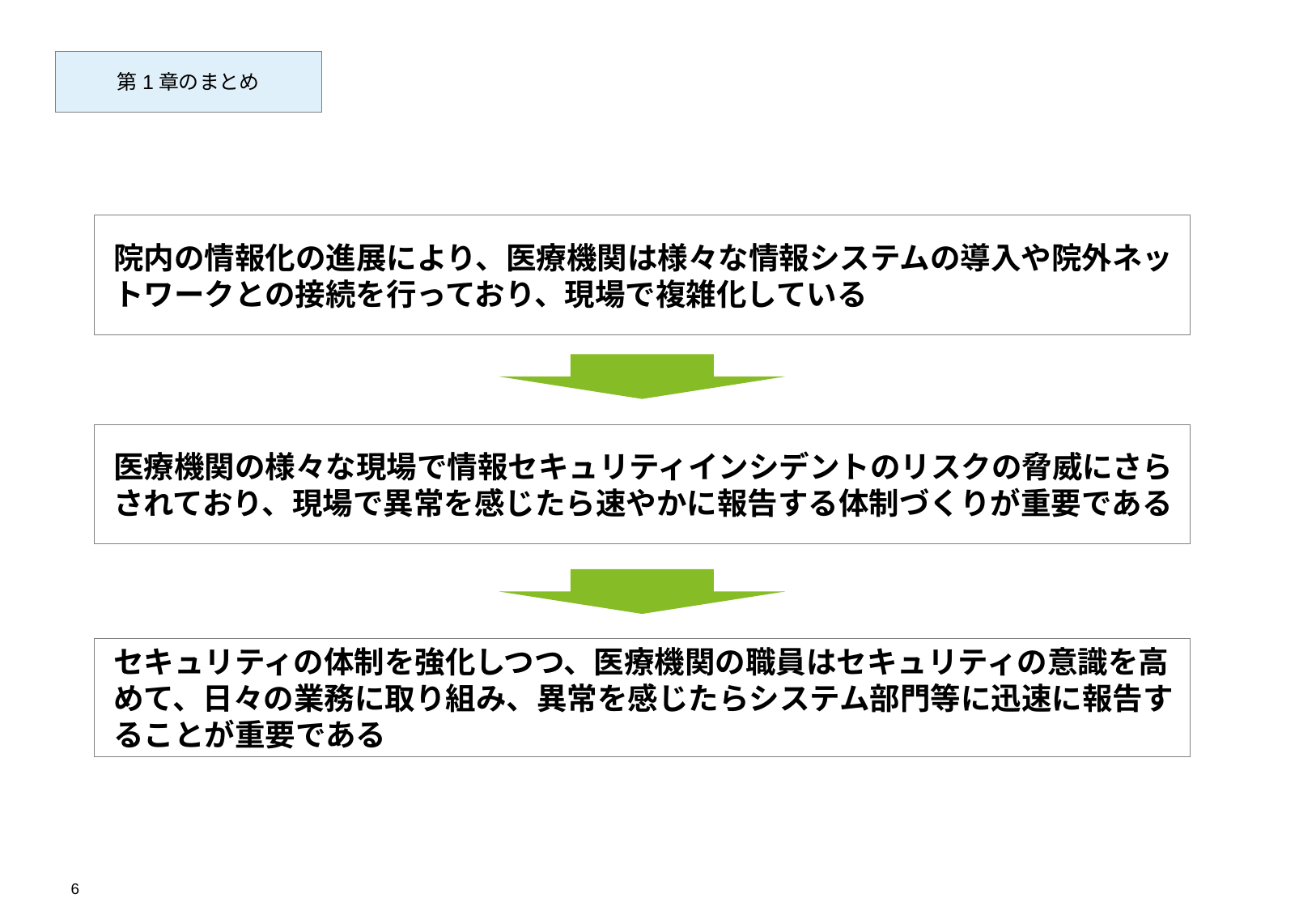

第1章のまとめ
院内の情報化の進展により、医療機関は様々な情報システムの導入や院外ネットワークとの接続を行っており、現場で複雑化している

医療機関の様々な現場で情報セキュリティインシデントのリスクの脅威にさらされており、現場で異常を感じたら速やかに報告する体制づくりが重要である

セキュリティの体制を強化しつつ、医療機関の職員はセキュリティの意識を高めて、日々の業務に取り組み、異常を感じたらシステム部門等に迅速に報告することが重要である
6